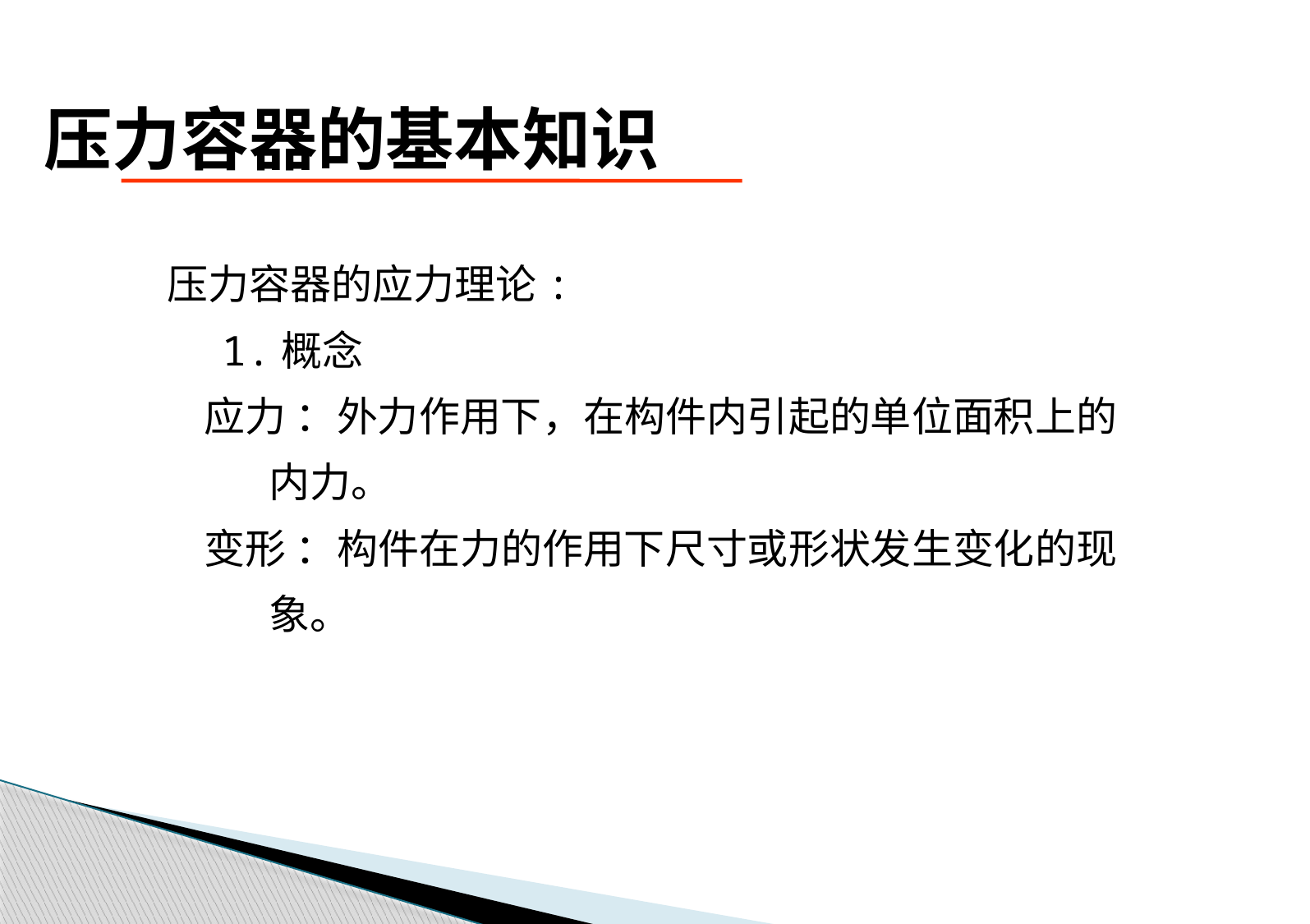

# 压力容器的基本知识

 压力容器的应力理论:
   1.概念
     应力 ：外力作用下，在构件内引起的单位面积上的
            内力。
     变形 ：构件在力的作用下尺寸或形状发生变化的现
            象。